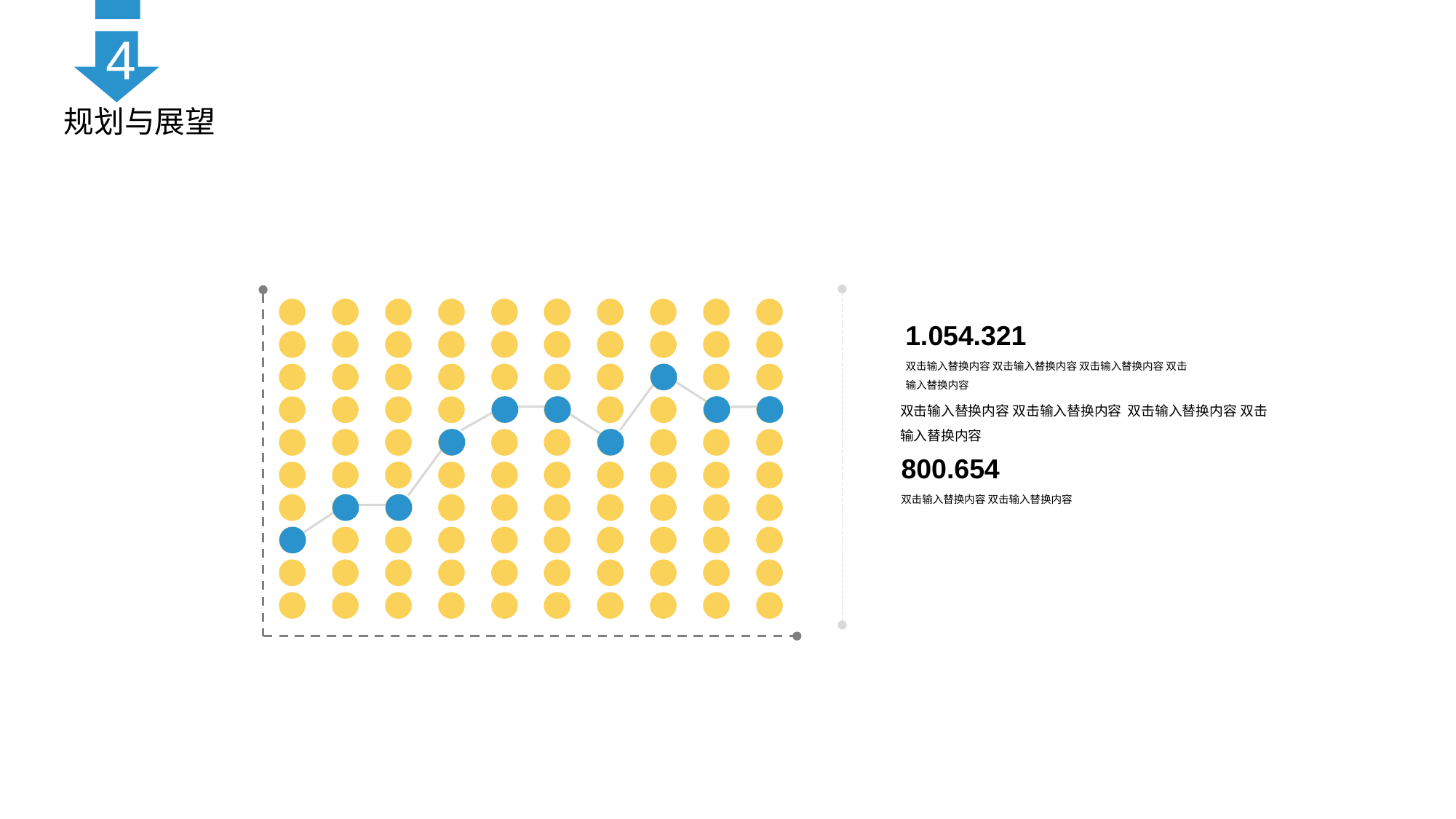

4
规划与展望

100
90
80
70
60
50
40
30
20
10
1.054.321
双击输入替换内容 双击输入替换内容 双击输入替换内容 双击输入替换内容

双击输入替换内容 双击输入替换内容  双击输入替换内容 双击输入替换内容

800.654
双击输入替换内容 双击输入替换内容
2001
2002
2003
2004
2005
2006
2007
2008
2009
2010